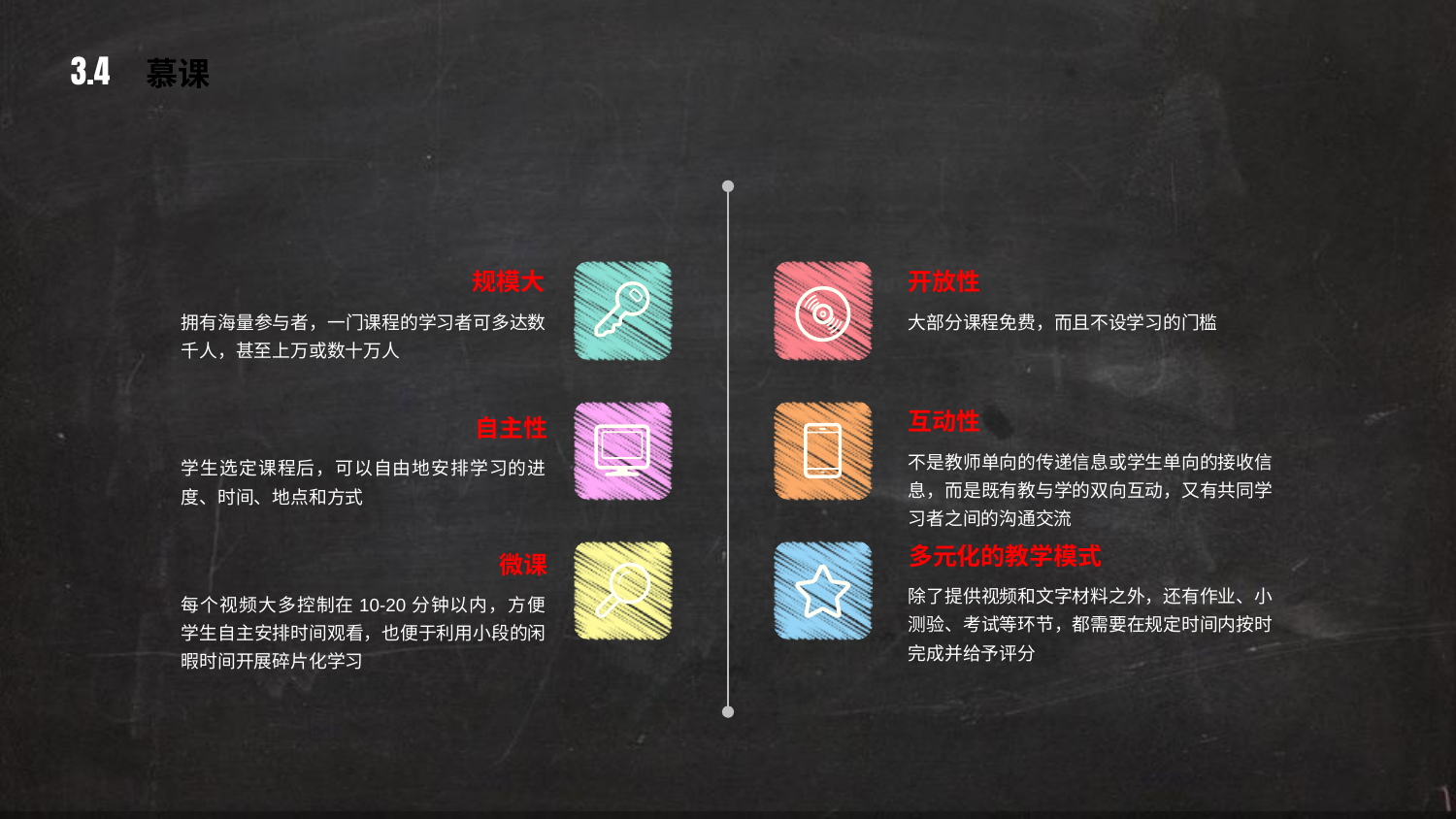

3.4
慕课
规模大
开放性

拥有海量参与者，一门课程的学习者可多达数千人，甚至上万或数十万人
大部分课程免费，而且不设学习的门槛
互动性

自主性
不是教师单向的传递信息或学生单向的接收信息，而是既有教与学的双向互动，又有共同学习者之间的沟通交流
学生选定课程后，可以自由地安排学习的进度、时间、地点和方式
多元化的教学模式

微课
除了提供视频和文字材料之外，还有作业、小测验、考试等环节，都需要在规定时间内按时完成并给予评分
每个视频大多控制在10-20分钟以内，方便学生自主安排时间观看，也便于利用小段的闲暇时间开展碎片化学习